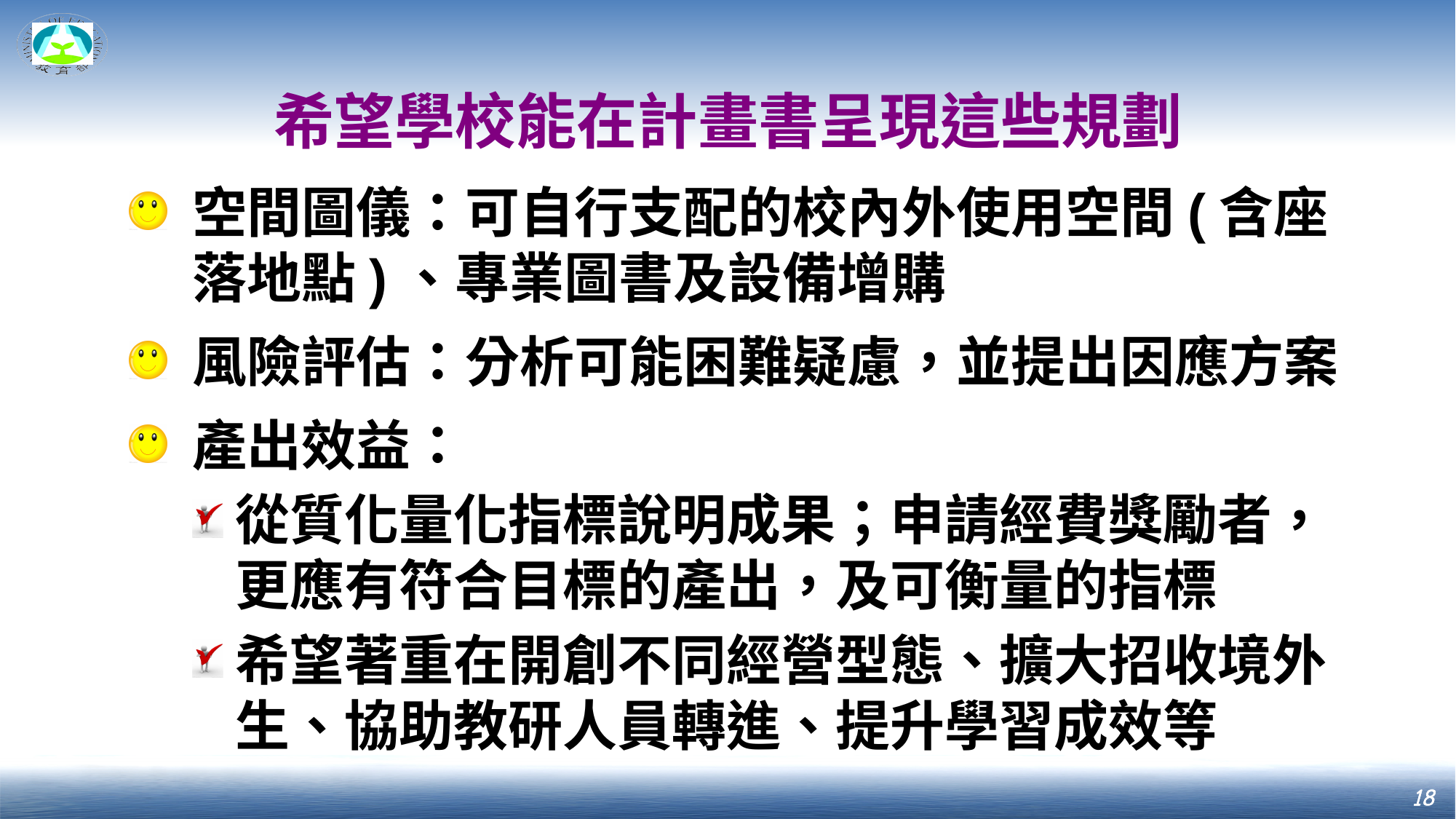

希望學校能在計畫書呈現這些規劃
空間圖儀：可自行支配的校內外使用空間(含座落地點)、專業圖書及設備增購
風險評估：分析可能困難疑慮，並提出因應方案
產出效益：
從質化量化指標說明成果；申請經費獎勵者，更應有符合目標的產出，及可衡量的指標
希望著重在開創不同經營型態、擴大招收境外生、協助教研人員轉進、提升學習成效等